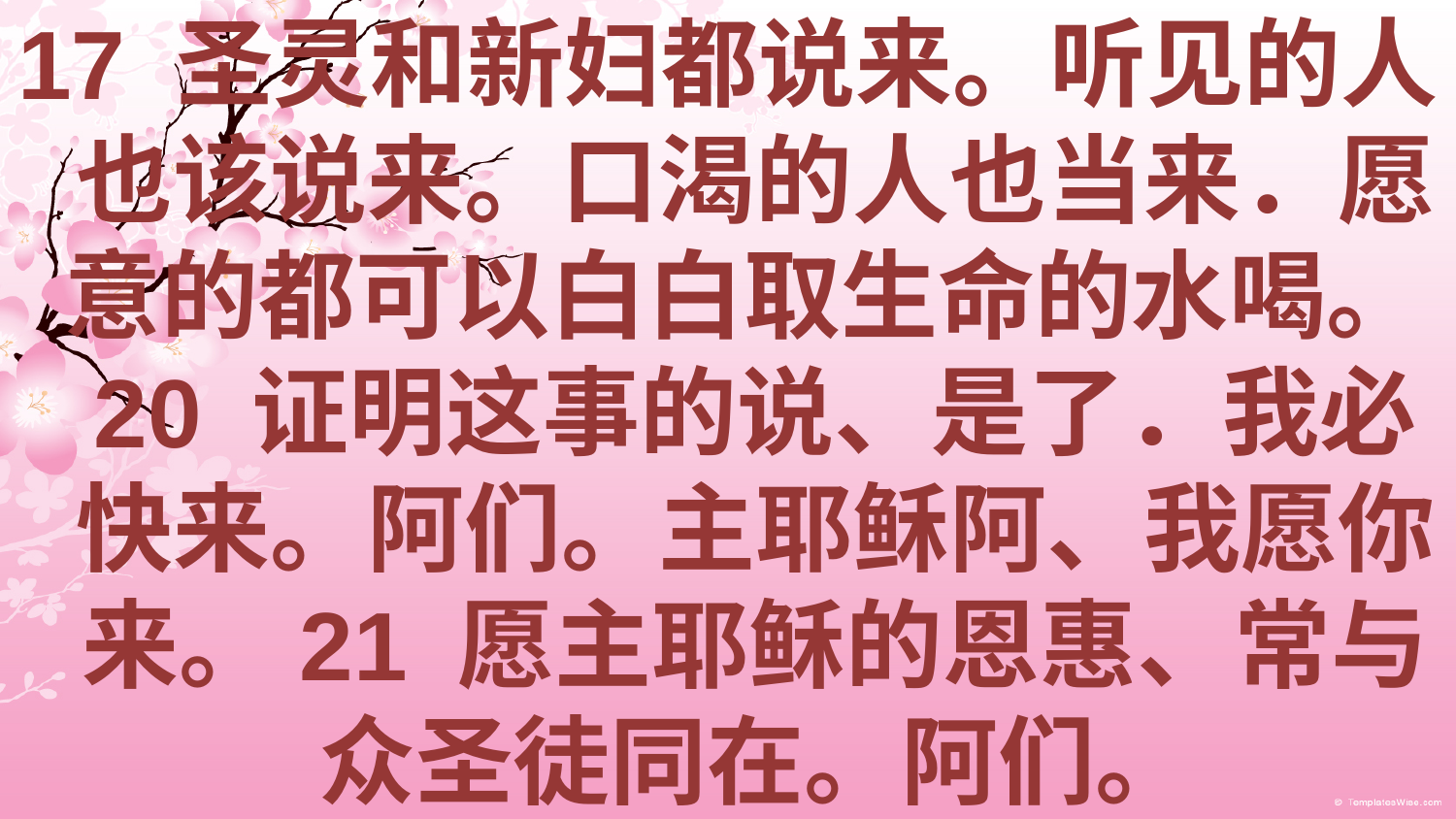

17 圣灵和新妇都说来。听见的人也该说来。口渴的人也当来．愿意的都可以白白取生命的水喝。20 证明这事的说、是了．我必快来。阿们。主耶稣阿、我愿你来。21 愿主耶稣的恩惠、常与众圣徒同在。阿们。